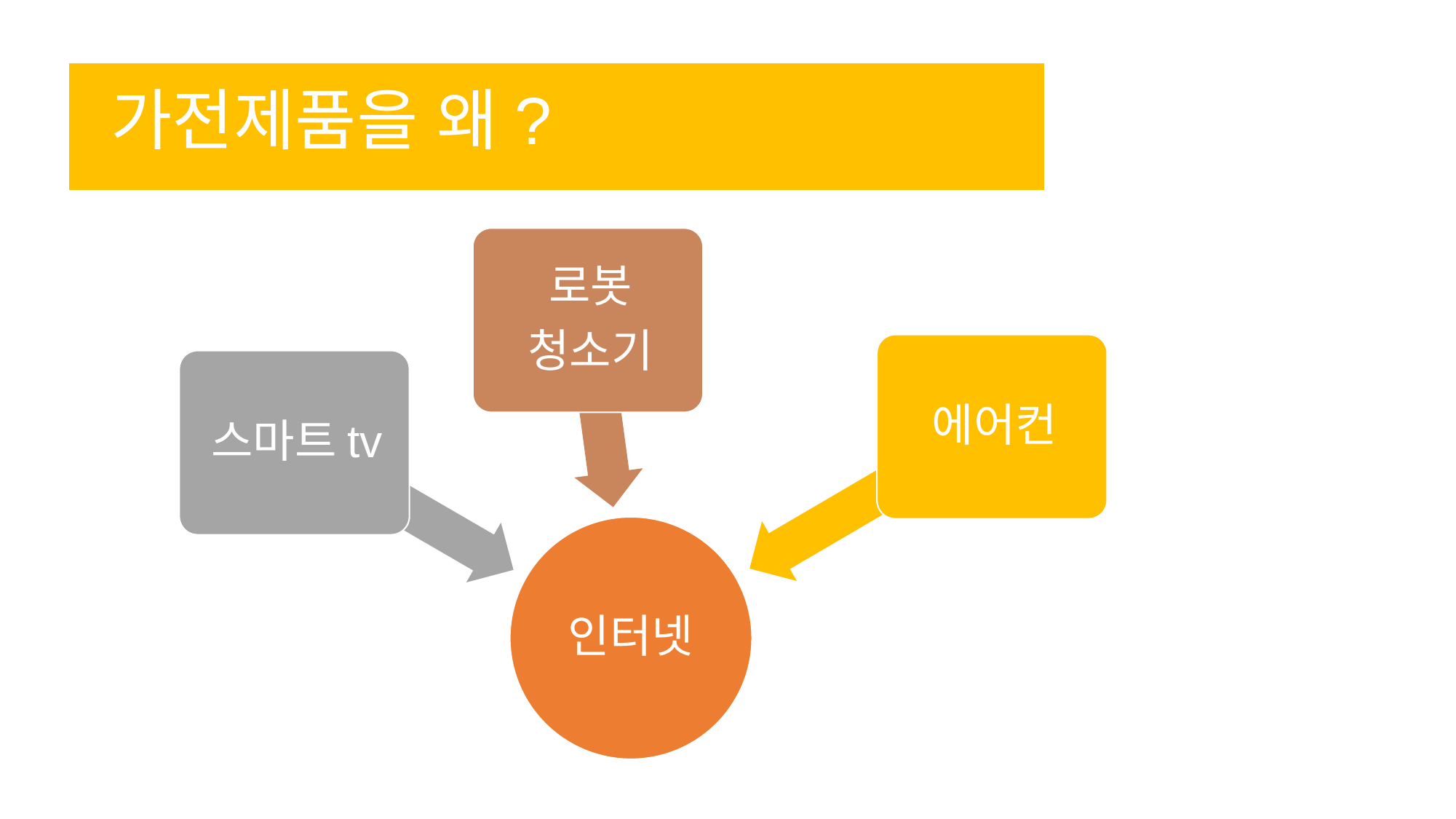

# 가전제품을 왜?

인터넷
스마트tv
로봇
청소기
에어컨